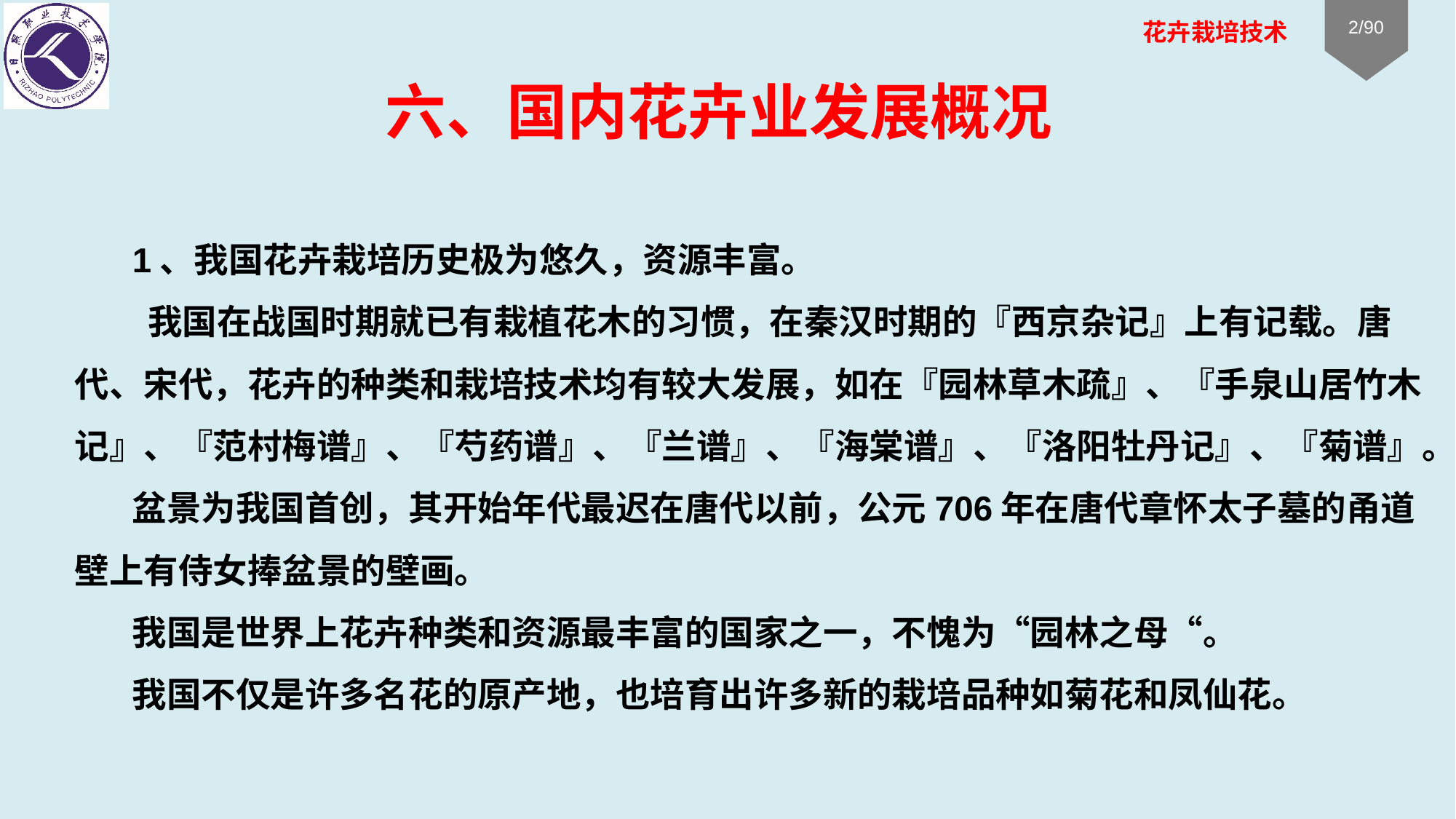

# 六、国内花卉业发展概况
1、我国花卉栽培历史极为悠久，资源丰富。
 我国在战国时期就已有栽植花木的习惯，在秦汉时期的『西京杂记』上有记载。唐代、宋代，花卉的种类和栽培技术均有较大发展，如在『园林草木疏』、『手泉山居竹木记』、『范村梅谱』、『芍药谱』、『兰谱』、『海棠谱』、『洛阳牡丹记』、『菊谱』。
盆景为我国首创，其开始年代最迟在唐代以前，公元706年在唐代章怀太子墓的甬道壁上有侍女捧盆景的壁画。
我国是世界上花卉种类和资源最丰富的国家之一，不愧为“园林之母“。
我国不仅是许多名花的原产地，也培育出许多新的栽培品种如菊花和凤仙花。